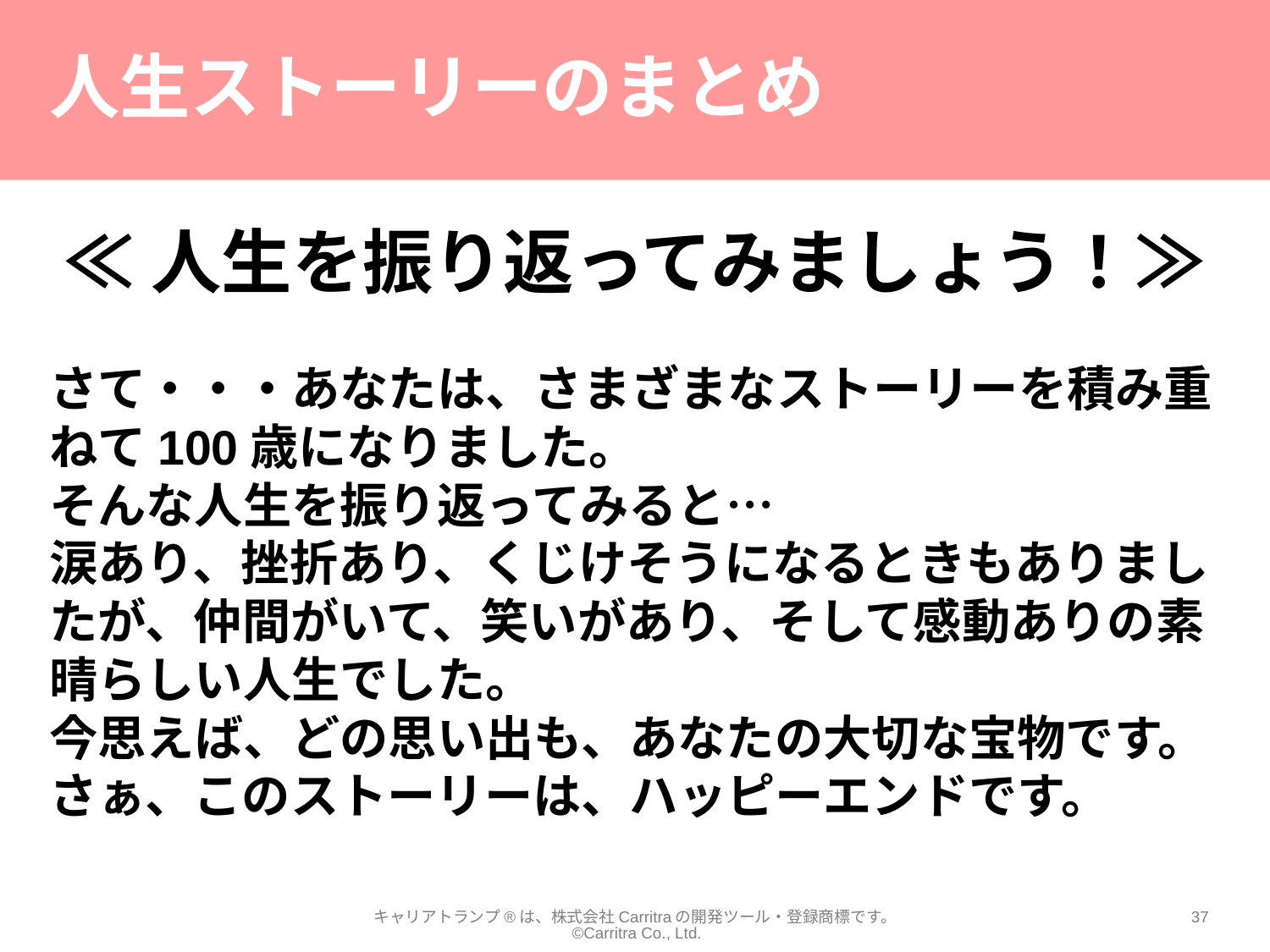

# 人生ストーリーのまとめ
≪人生を振り返ってみましょう！≫
さて・・・あなたは、さまざまなストーリーを積み重ねて100歳になりました。
そんな人生を振り返ってみると…
涙あり、挫折あり、くじけそうになるときもありましたが、仲間がいて、笑いがあり、そして感動ありの素晴らしい人生でした。
今思えば、どの思い出も、あなたの大切な宝物です。
さぁ、このストーリーは、ハッピーエンドです。